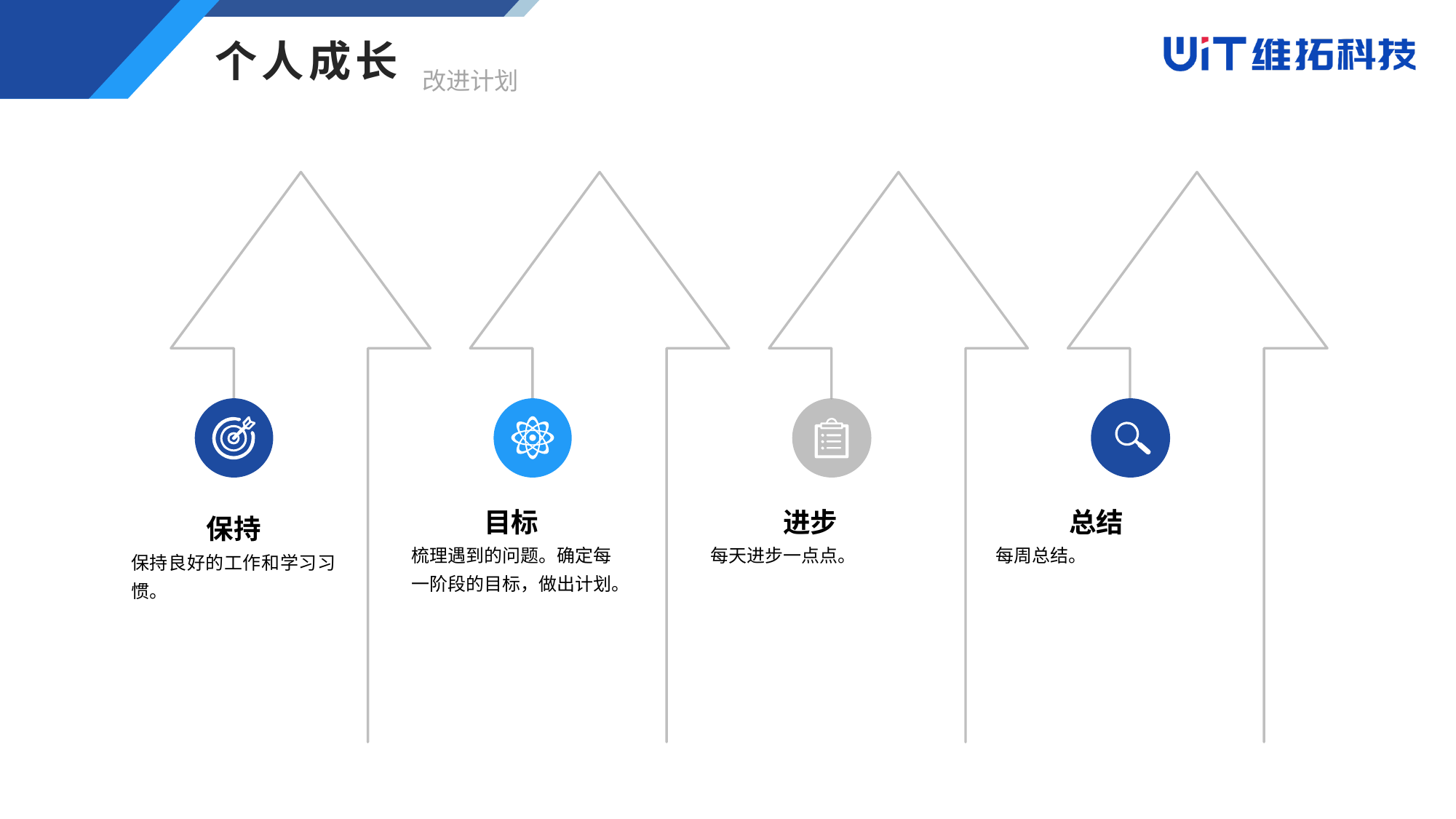

个人成长
改进计划

保持
保持良好的工作和学习习惯。
目标
梳理遇到的问题。确定每一阶段的目标，做出计划。
进步
每天进步一点点。
总结
每周总结。